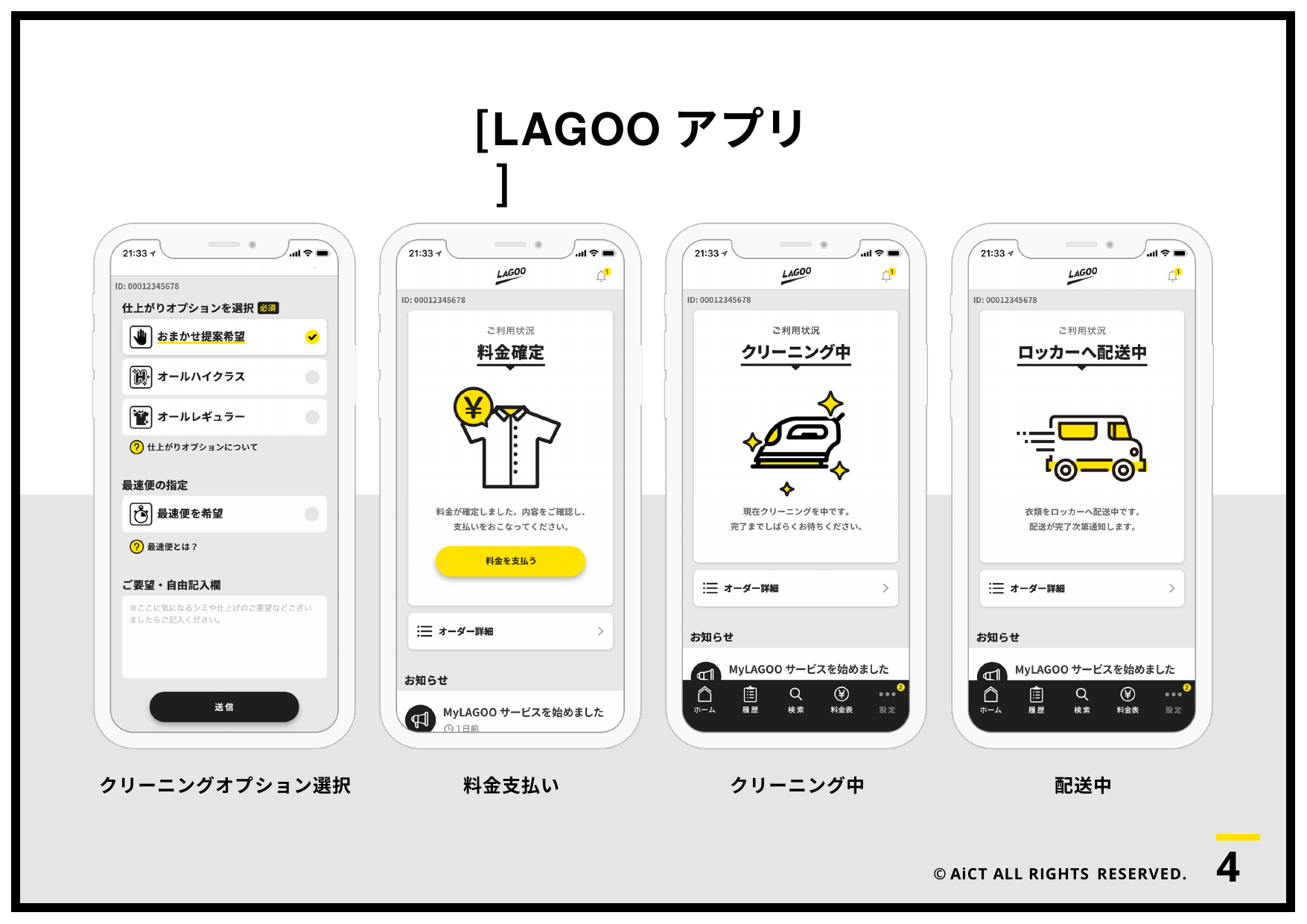

# [LAGOOアプリ ]

クリーニングオプション選択
料金支払い
クリーニング中
配送中
4

© AiCT ALL RIGHTS RESERVED.